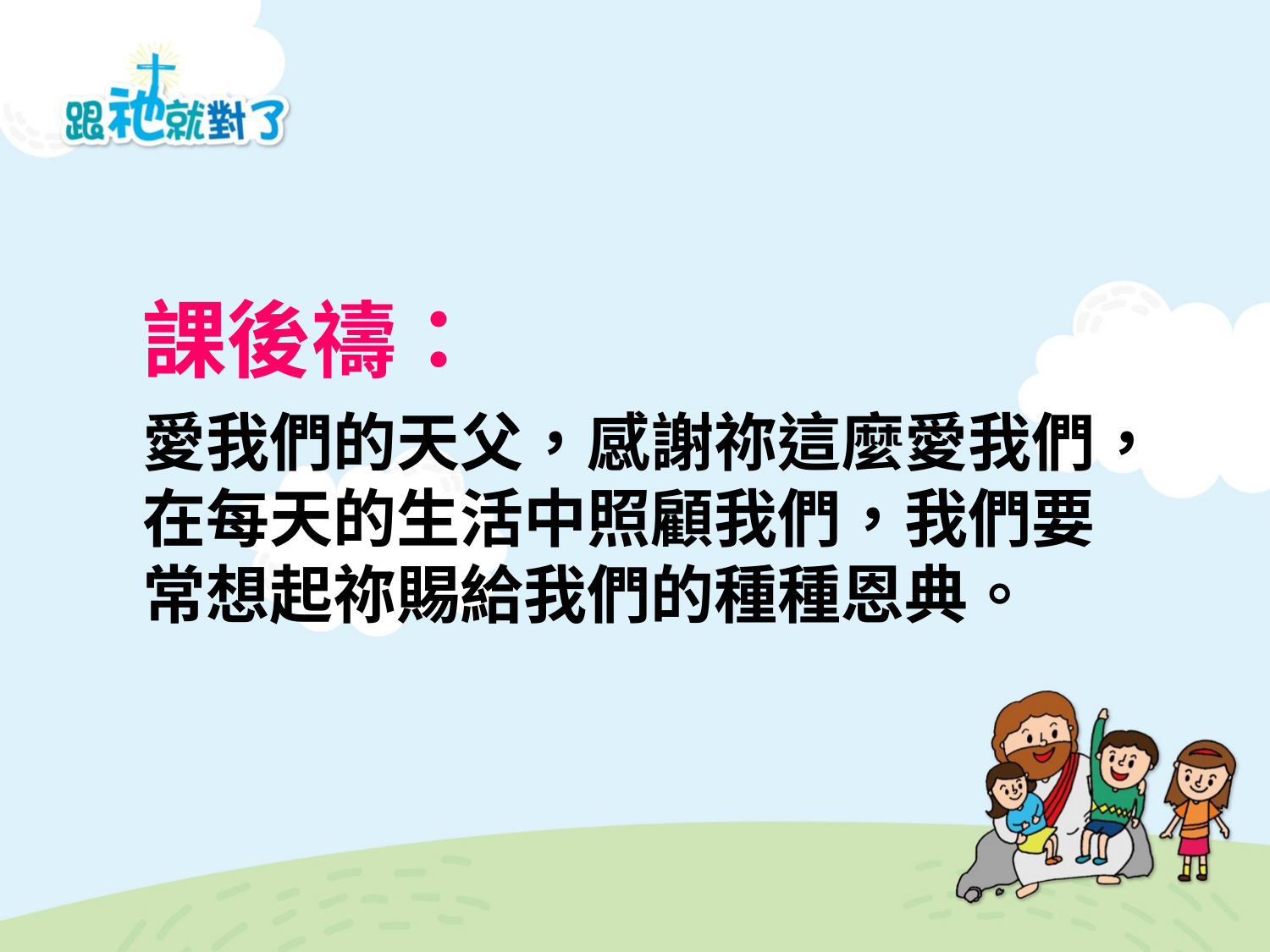

課後禱：
愛我們的天父，感謝祢這麼愛我們，在每天的生活中照顧我們，我們要常想起祢賜給我們的種種恩典。